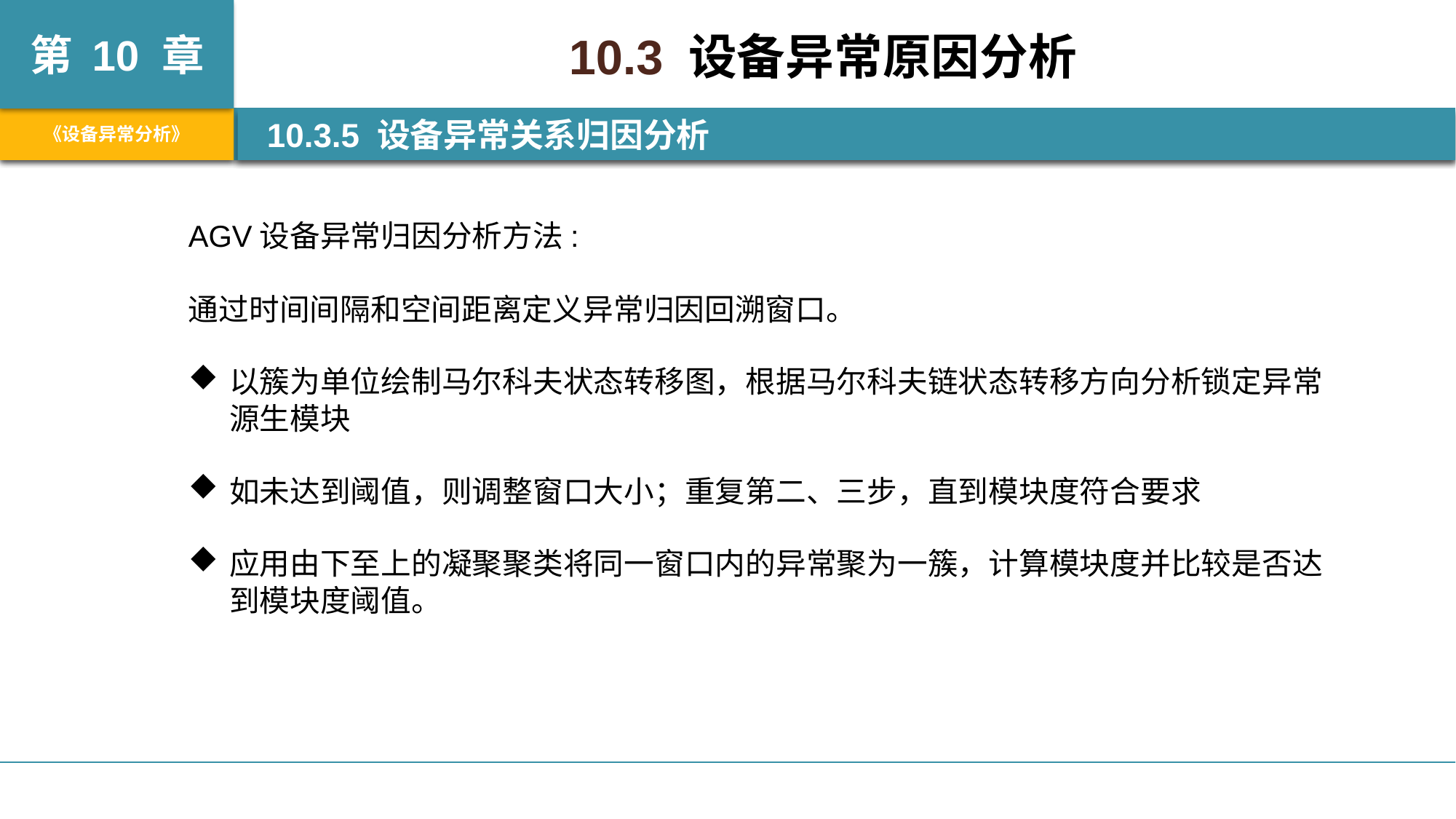

10.3 设备异常原因分析
  10.3.5 设备异常关系归因分析
AGV设备异常归因分析方法:

通过时间间隔和空间距离定义异常归因回溯窗口。

以簇为单位绘制马尔科夫状态转移图，根据马尔科夫链状态转移方向分析锁定异常源生模块

如未达到阈值，则调整窗口大小；重复第二、三步，直到模块度符合要求

应用由下至上的凝聚聚类将同一窗口内的异常聚为一簇，计算模块度并比较是否达到模块度阈值。